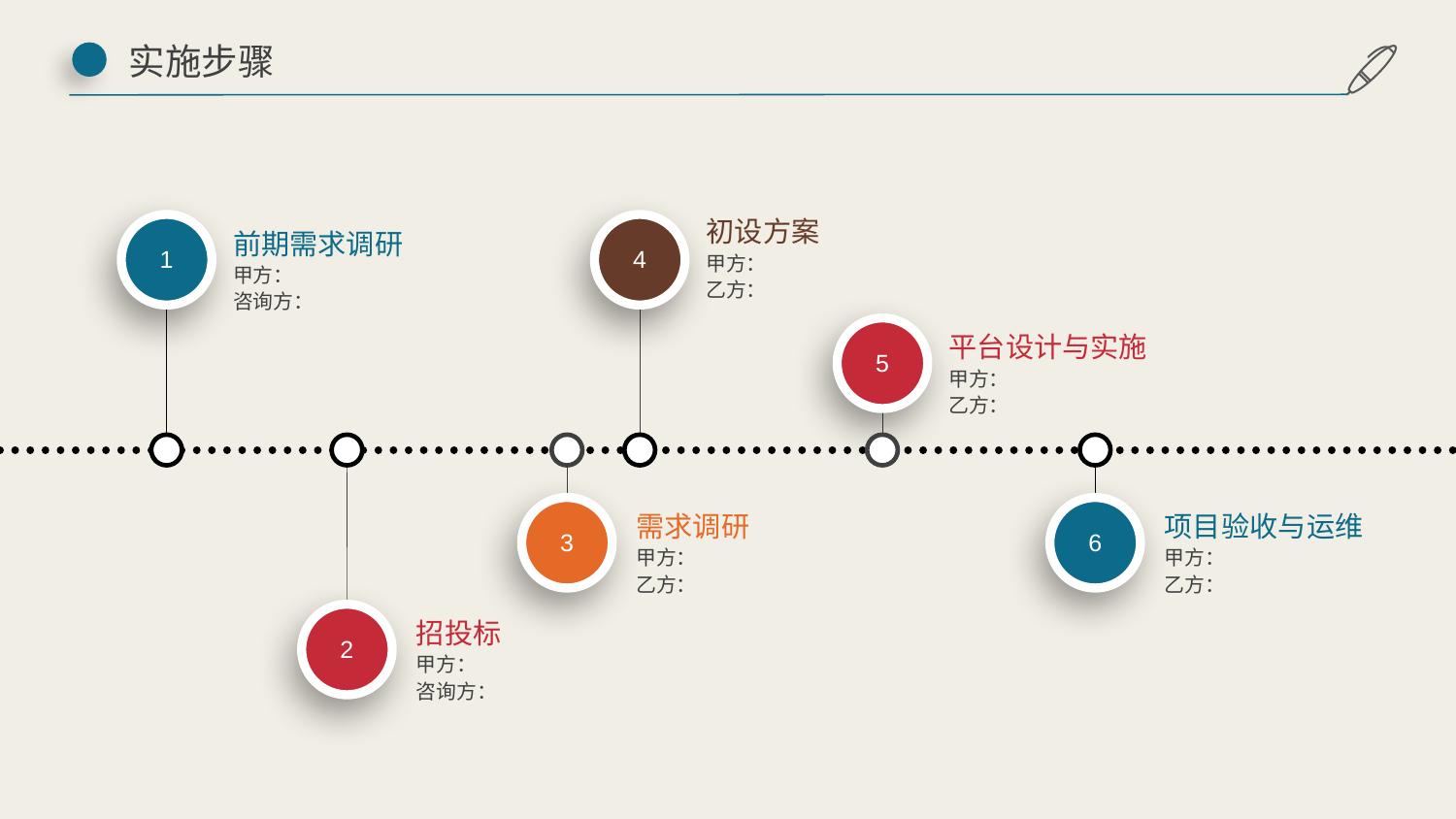

实施步骤

1
4
初设方案
甲方：
乙方：
前期需求调研
甲方：
咨询方：
5
平台设计与实施
甲方：
乙方：

3
6
需求调研
甲方：
乙方：
项目验收与运维
甲方：
乙方：
2
招投标
甲方：
咨询方：
延迟符